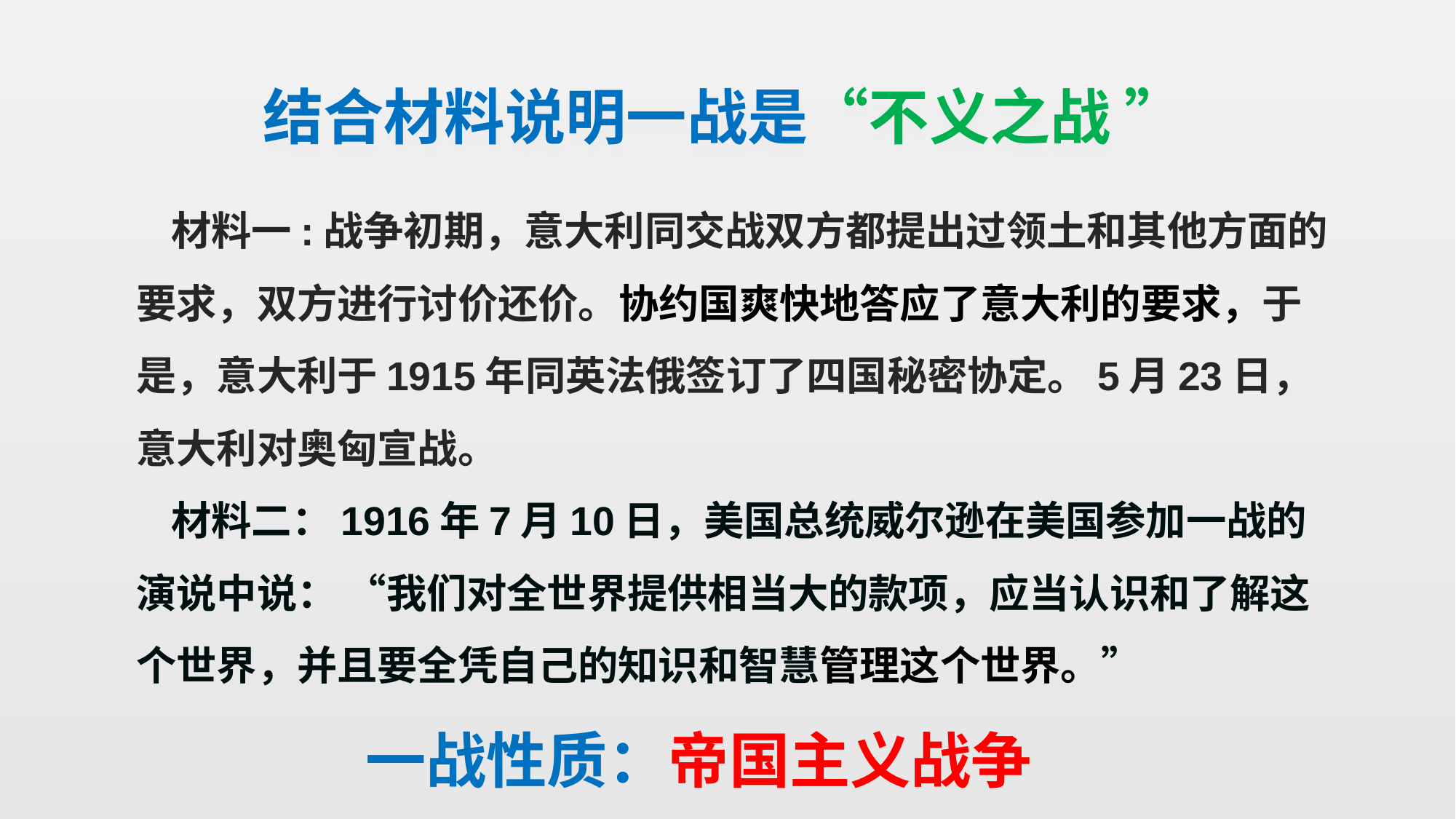

# 结合材料说明一战是“不义之战 ”
      材料一:战争初期，意大利同交战双方都提出过领土和其他方面的要求，双方进行讨价还价。协约国爽快地答应了意大利的要求，于是，意大利于1915年同英法俄签订了四国秘密协定。5月23日，意大利对奥匈宣战。
      材料二：1916年7月10日，美国总统威尔逊在美国参加一战的演说中说： “我们对全世界提供相当大的款项，应当认识和了解这个世界，并且要全凭自己的知识和智慧管理这个世界。”

一战性质：帝国主义战争